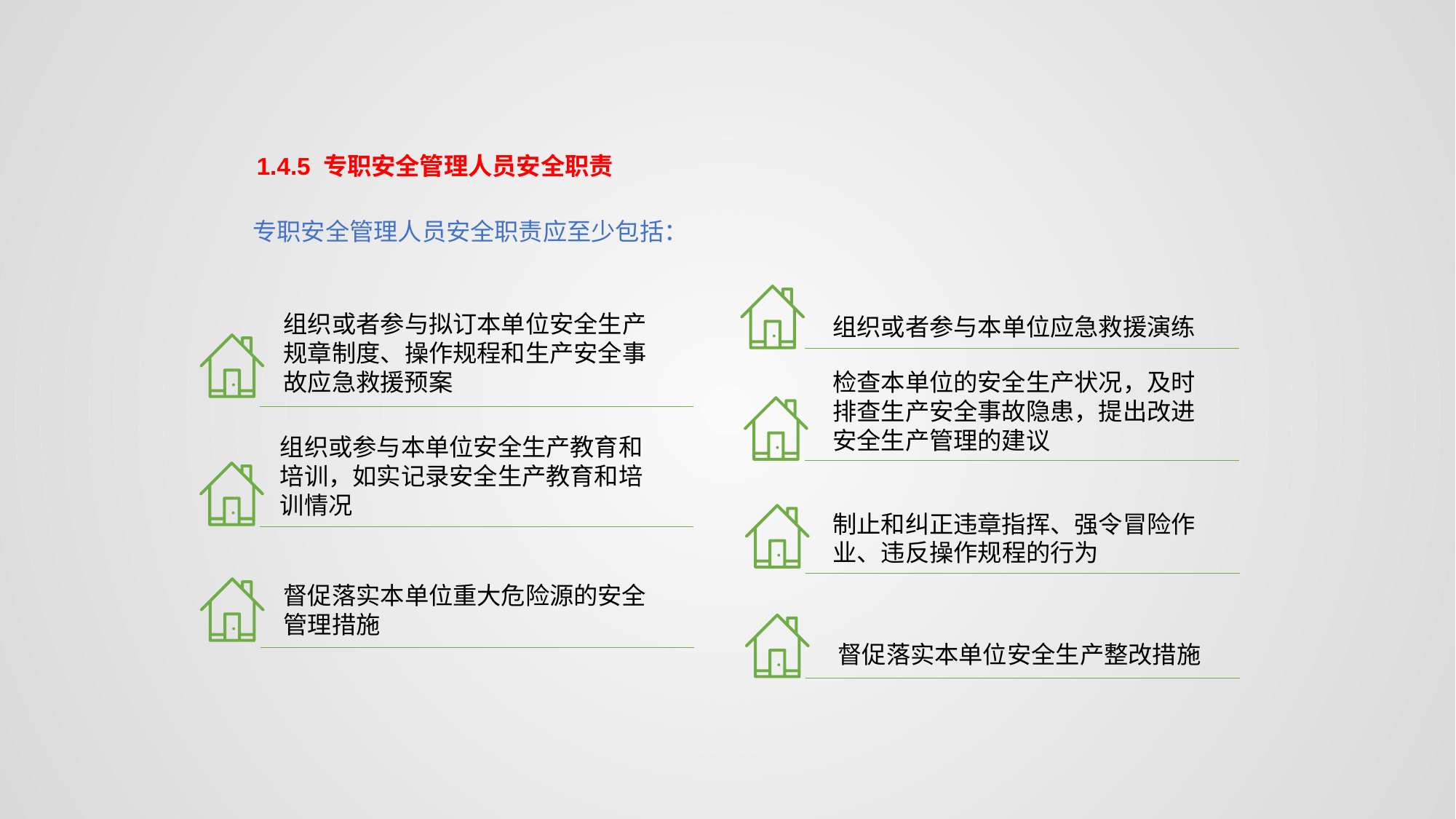

1.4.5 专职安全管理人员安全职责
 专职安全管理人员安全职责应至少包括：

组织或者参与拟订本单位安全生产规章制度、操作规程和生产安全事故应急救援预案
组织或者参与本单位应急救援演练

检查本单位的安全生产状况，及时排查生产安全事故隐患，提出改进安全生产管理的建议

组织或参与本单位安全生产教育和培训，如实记录安全生产教育和培训情况

制止和纠正违章指挥、强令冒险作业、违反操作规程的行为

督促落实本单位重大危险源的安全管理措施

督促落实本单位安全生产整改措施